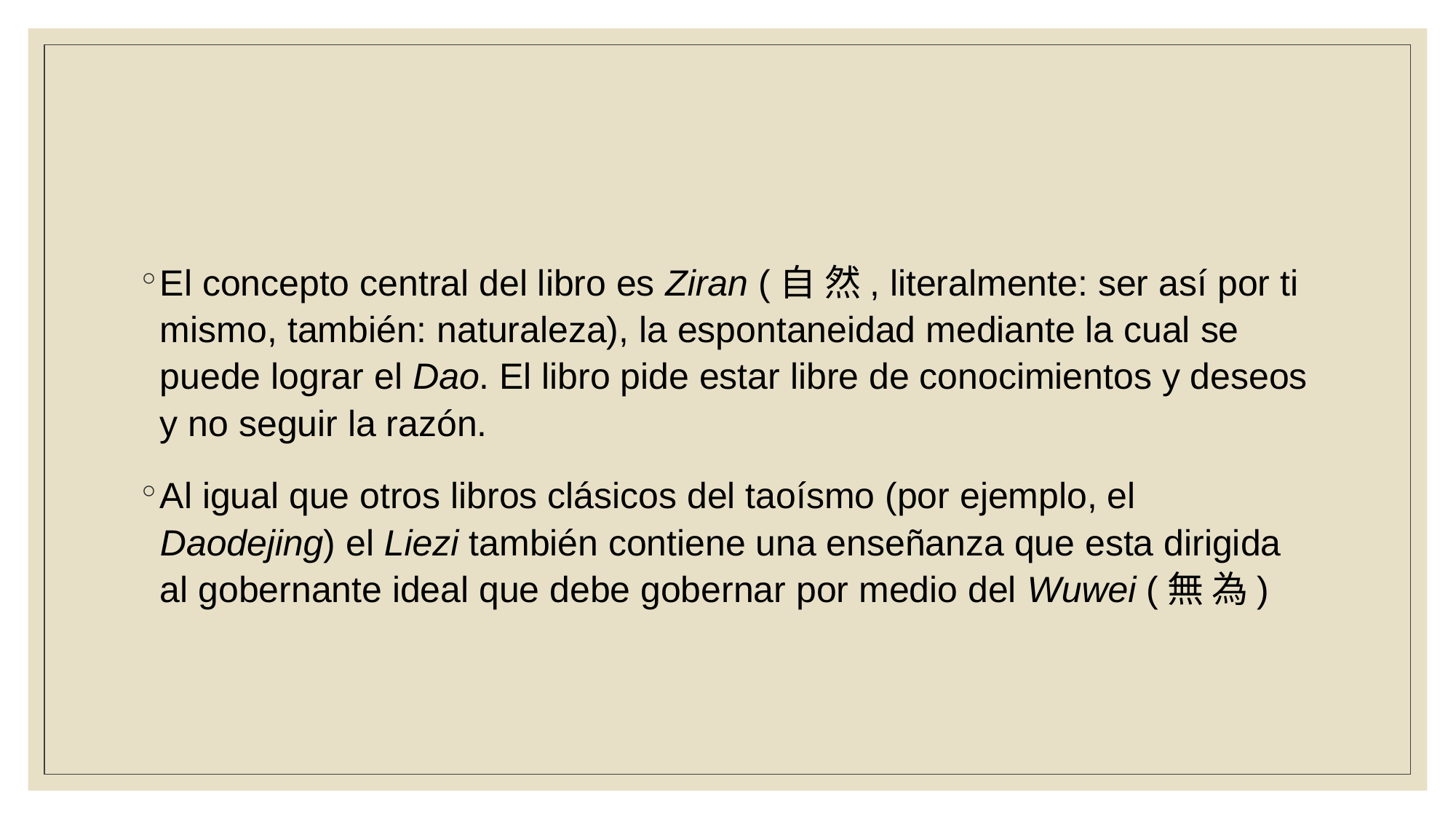

#
El concepto central del libro es Ziran (自 然, literalmente: ser así por ti mismo, también: naturaleza), la espontaneidad mediante la cual se puede lograr el Dao. El libro pide estar libre de conocimientos y deseos y no seguir la razón.
Al igual que otros libros clásicos del taoísmo (por ejemplo, el Daodejing) el Liezi también contiene una enseñanza que esta dirigida al gobernante ideal que debe gobernar por medio del Wuwei (無 為)